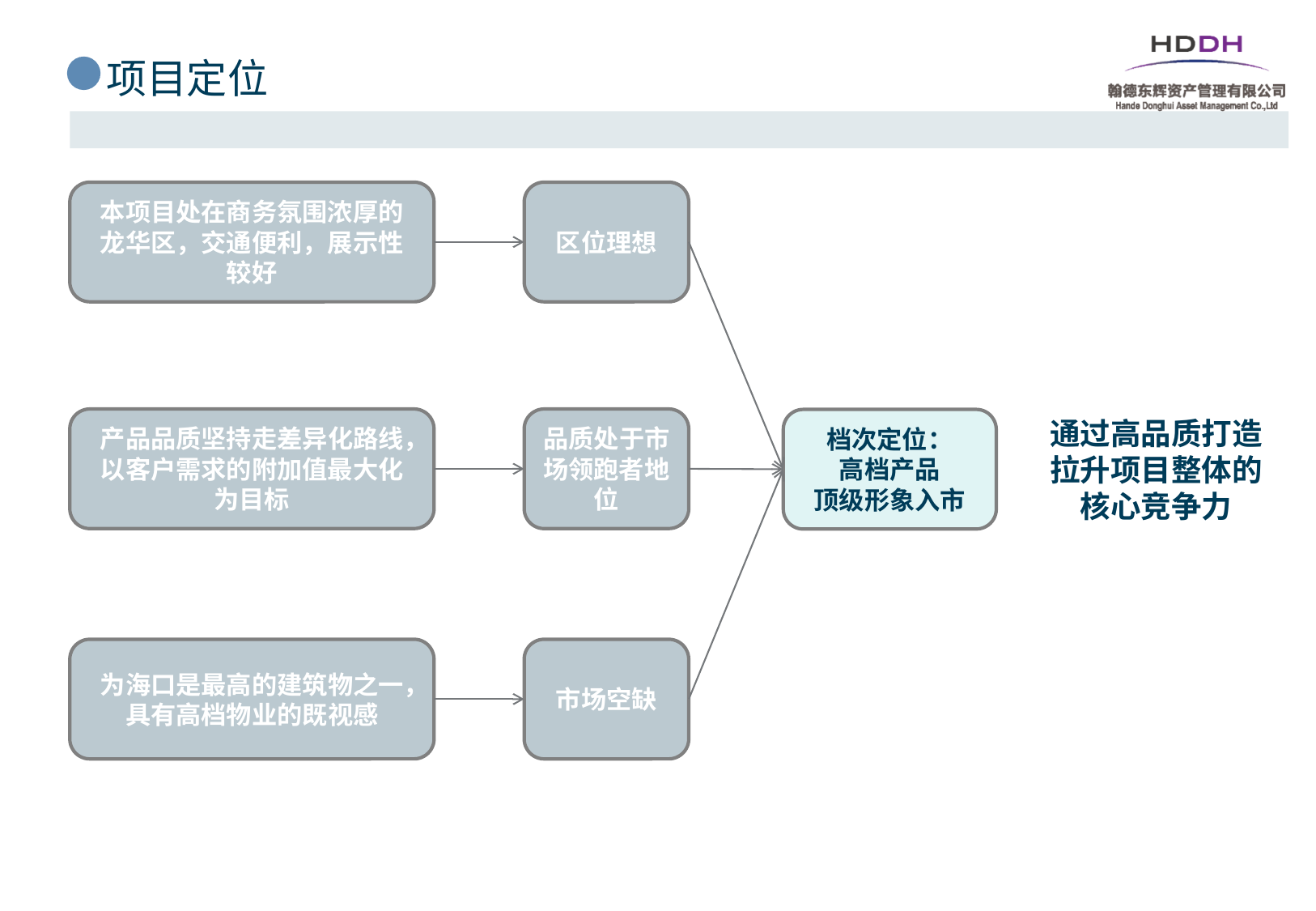

项目定位

本项目处在商务氛围浓厚的龙华区，交通便利，展示性较好
区位理想
产品品质坚持走差异化路线，以客户需求的附加值最大化为目标
品质处于市场领跑者地位
通过高品质打造拉升项目整体的核心竞争力
档次定位：
高档产品
顶级形象入市
为海口是最高的建筑物之一，具有高档物业的既视感
市场空缺